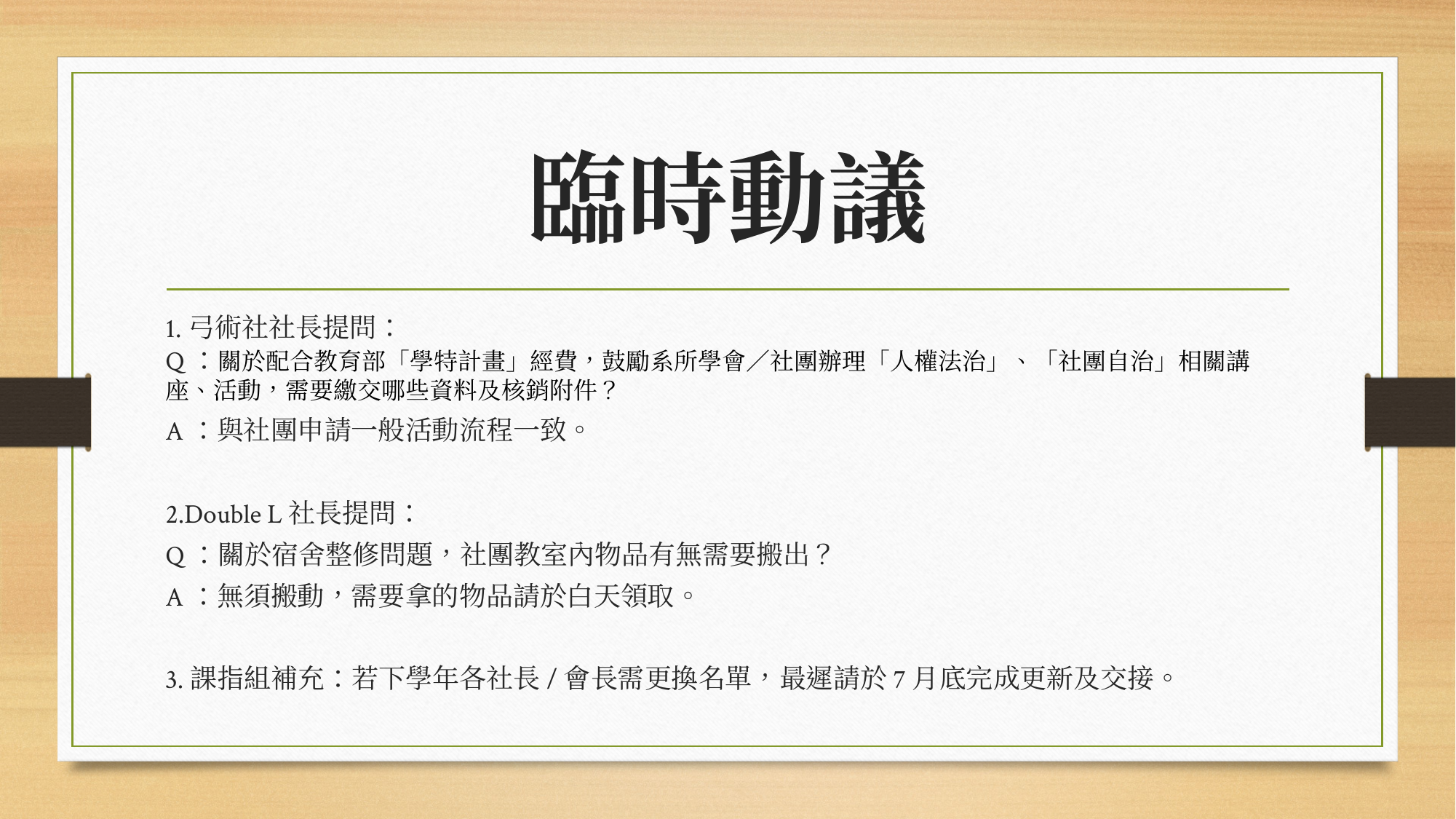

# 臨時動議
1.弓術社社長提問：
Q：關於配合教育部「學特計畫」經費，鼓勵系所學會／社團辦理「人權法治」、「社團自治」相關講座、活動，需要繳交哪些資料及核銷附件？
A：與社團申請一般活動流程一致。

2.Double L社長提問：
Q：關於宿舍整修問題，社團教室內物品有無需要搬出？
A：無須搬動，需要拿的物品請於白天領取。

3.課指組補充：若下學年各社長/會長需更換名單，最遲請於7月底完成更新及交接。